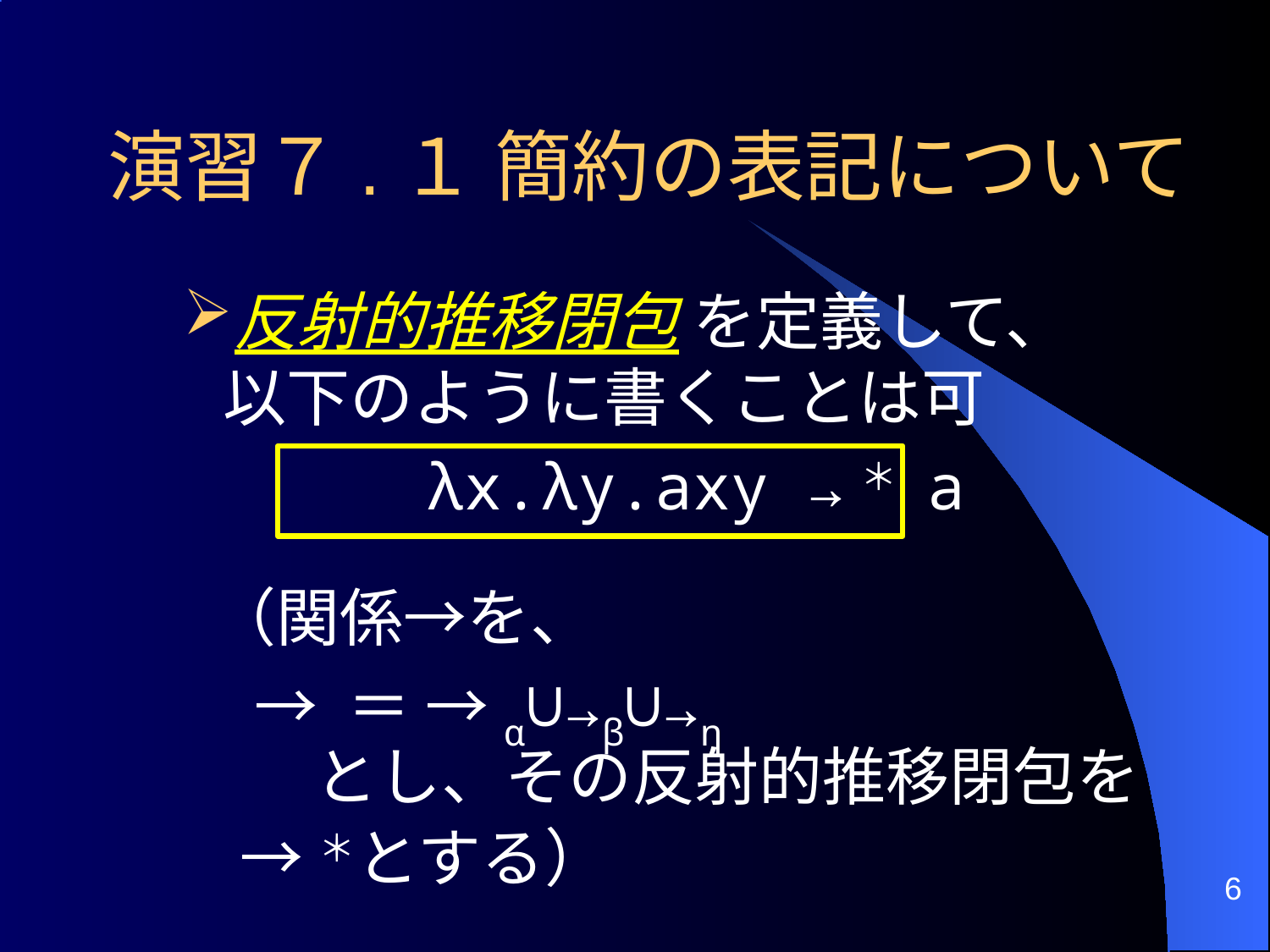

# 演習７.１ 簡約の表記について
反射的推移閉包 を定義して、
以下のように書くことは可
		  λx.λy.axy →＊ a

 （関係→を、
     → ＝ →α∪→β∪→η
  とし、その反射的推移閉包を
    →＊とする）

6